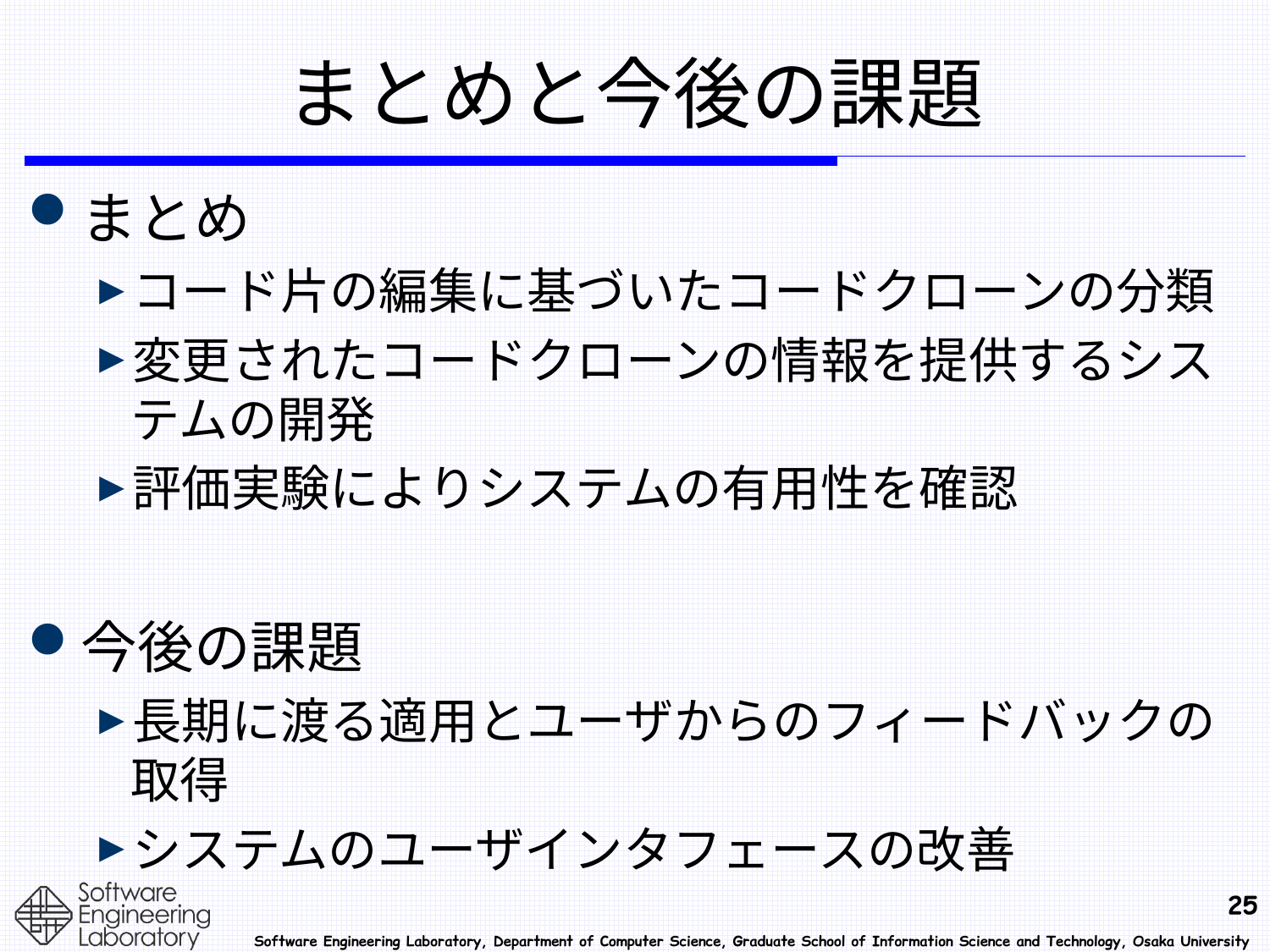

# まとめと今後の課題
まとめ
コード片の編集に基づいたコードクローンの分類
変更されたコードクローンの情報を提供するシステムの開発
評価実験によりシステムの有用性を確認

今後の課題
長期に渡る適用とユーザからのフィードバックの取得
システムのユーザインタフェースの改善